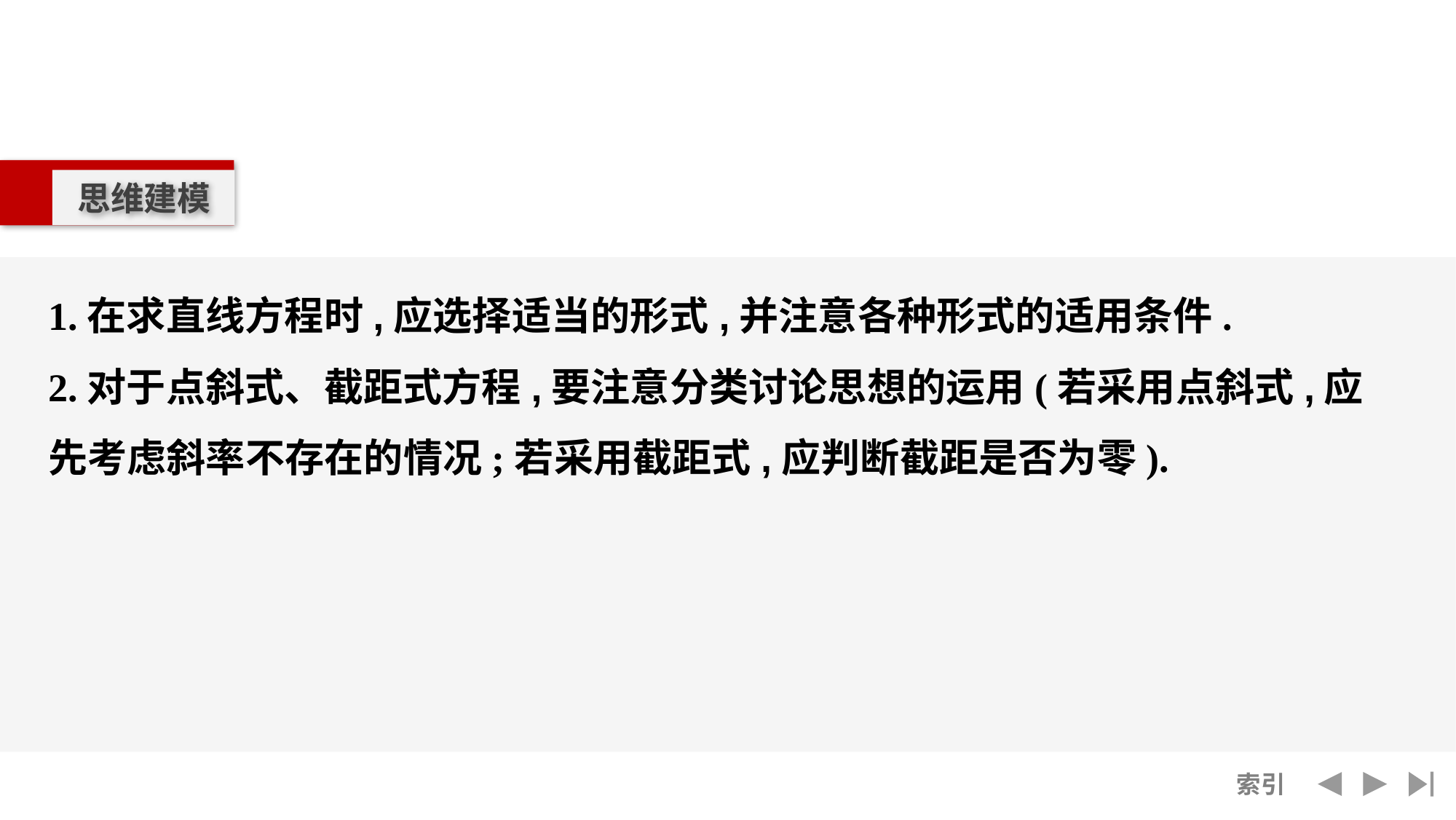

思维建模

1.在求直线方程时,应选择适当的形式,并注意各种形式的适用条件.
2.对于点斜式、截距式方程,要注意分类讨论思想的运用(若采用点斜式,应先考虑斜率不存在的情况;若采用截距式,应判断截距是否为零).